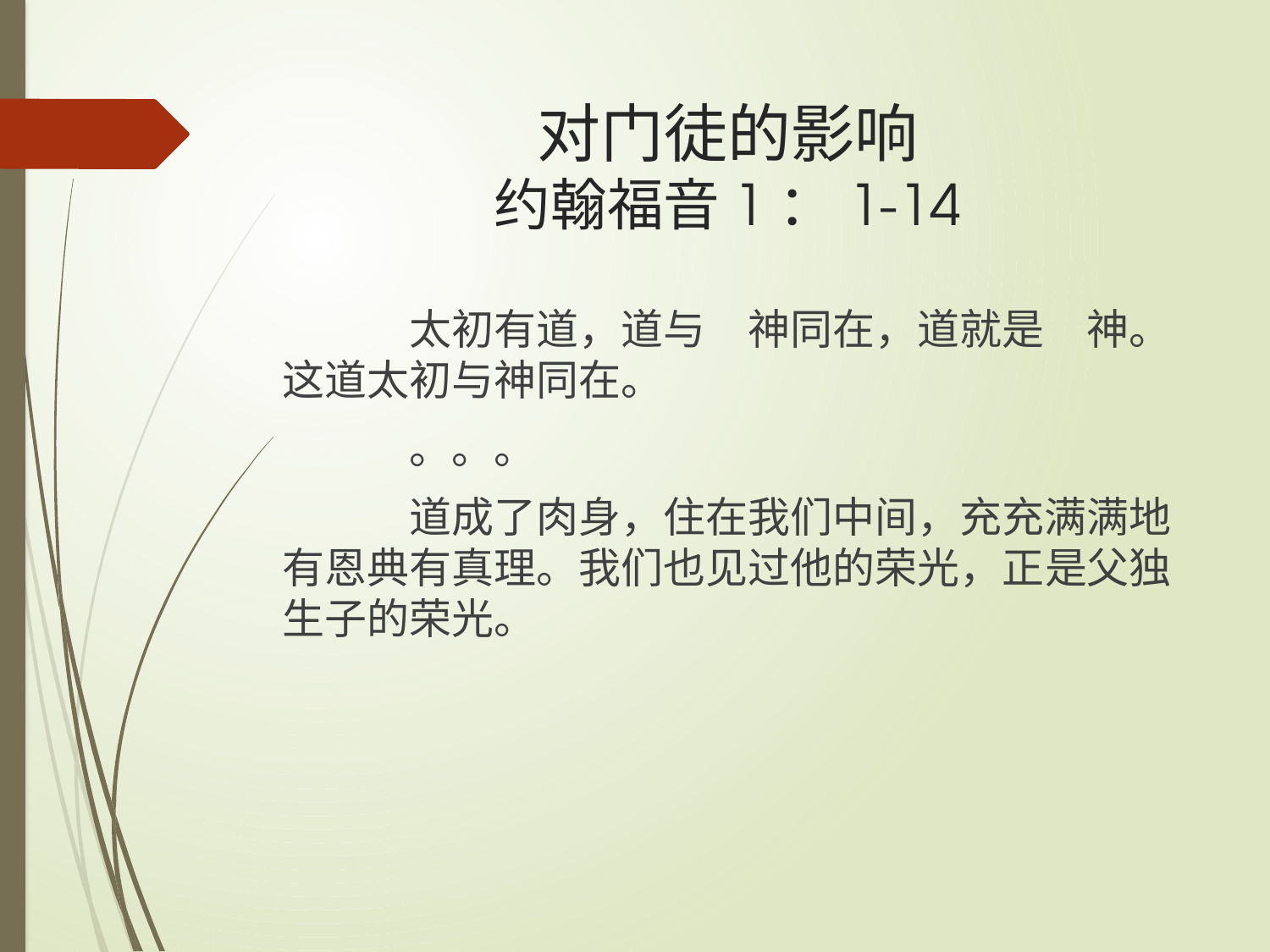

# 对门徒的影响 约翰福音1：1-14
	太初有道，道与　神同在，道就是　神。这道太初与神同在。
	。。。
	道成了肉身，住在我们中间，充充满满地有恩典有真理。我们也见过他的荣光，正是父独生子的荣光。